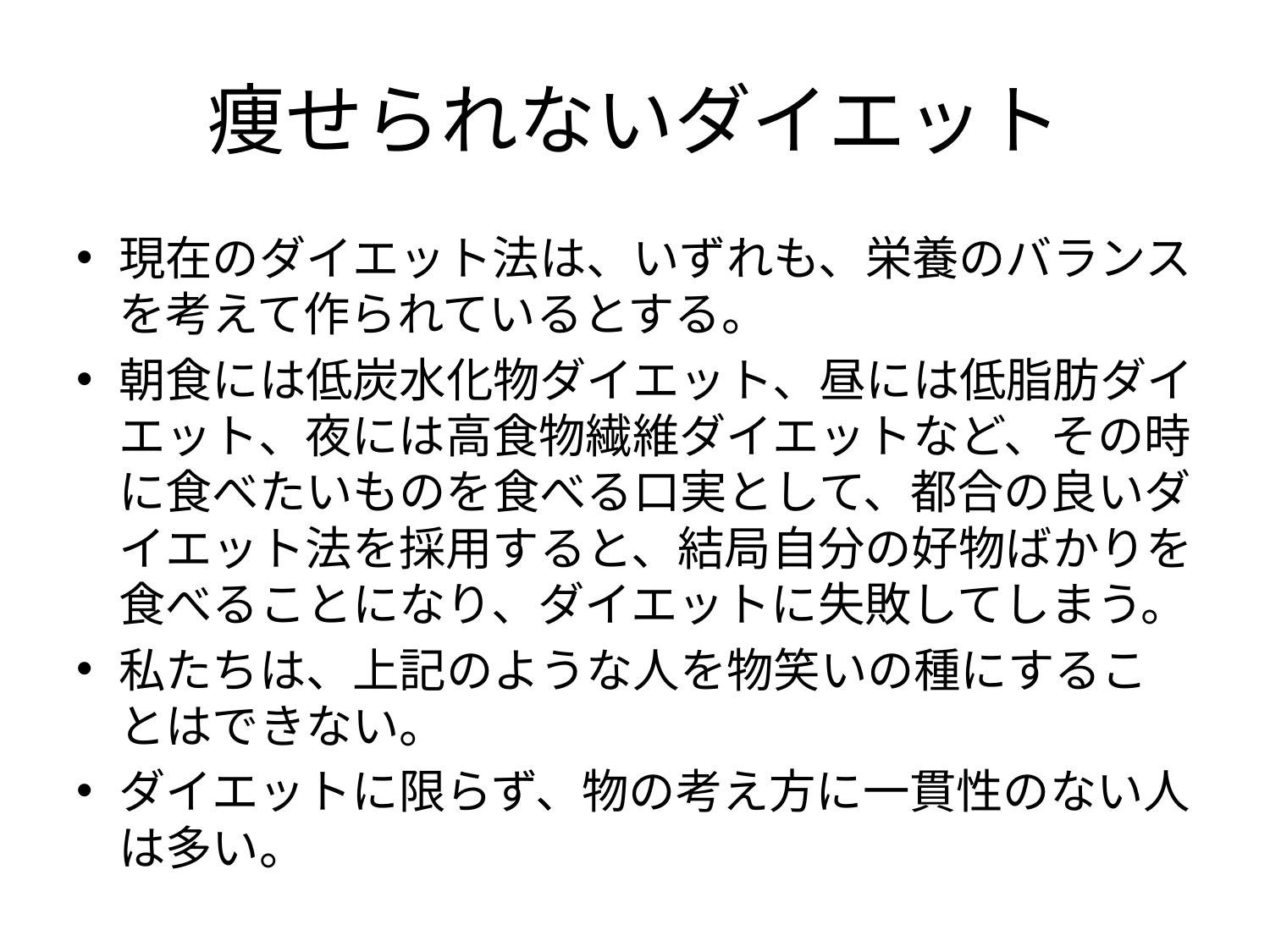

# 痩せられないダイエット
現在のダイエット法は、いずれも、栄養のバランスを考えて作られているとする。
朝食には低炭水化物ダイエット、昼には低脂肪ダイエット、夜には高食物繊維ダイエットなど、その時に食べたいものを食べる口実として、都合の良いダイエット法を採用すると、結局自分の好物ばかりを食べることになり、ダイエットに失敗してしまう。
私たちは、上記のような人を物笑いの種にすることはできない。
ダイエットに限らず、物の考え方に一貫性のない人は多い。